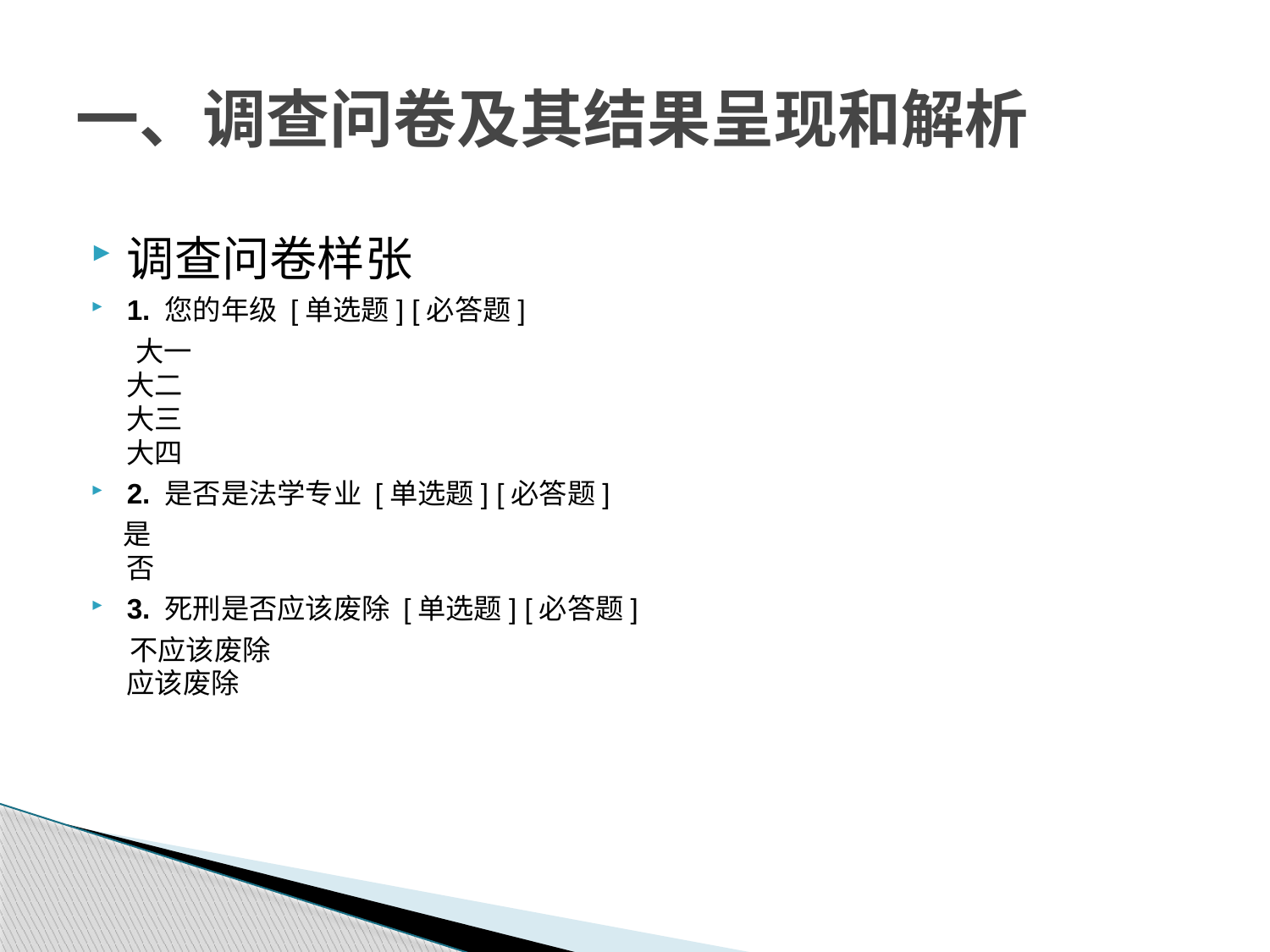

# 一、调查问卷及其结果呈现和解析
调查问卷样张
1. 您的年级 [单选题] [必答题]
      大一
大二
大三
大四
2. 是否是法学专业 [单选题] [必答题]
    是
否
3. 死刑是否应该废除 [单选题] [必答题]
     不应该废除
应该废除